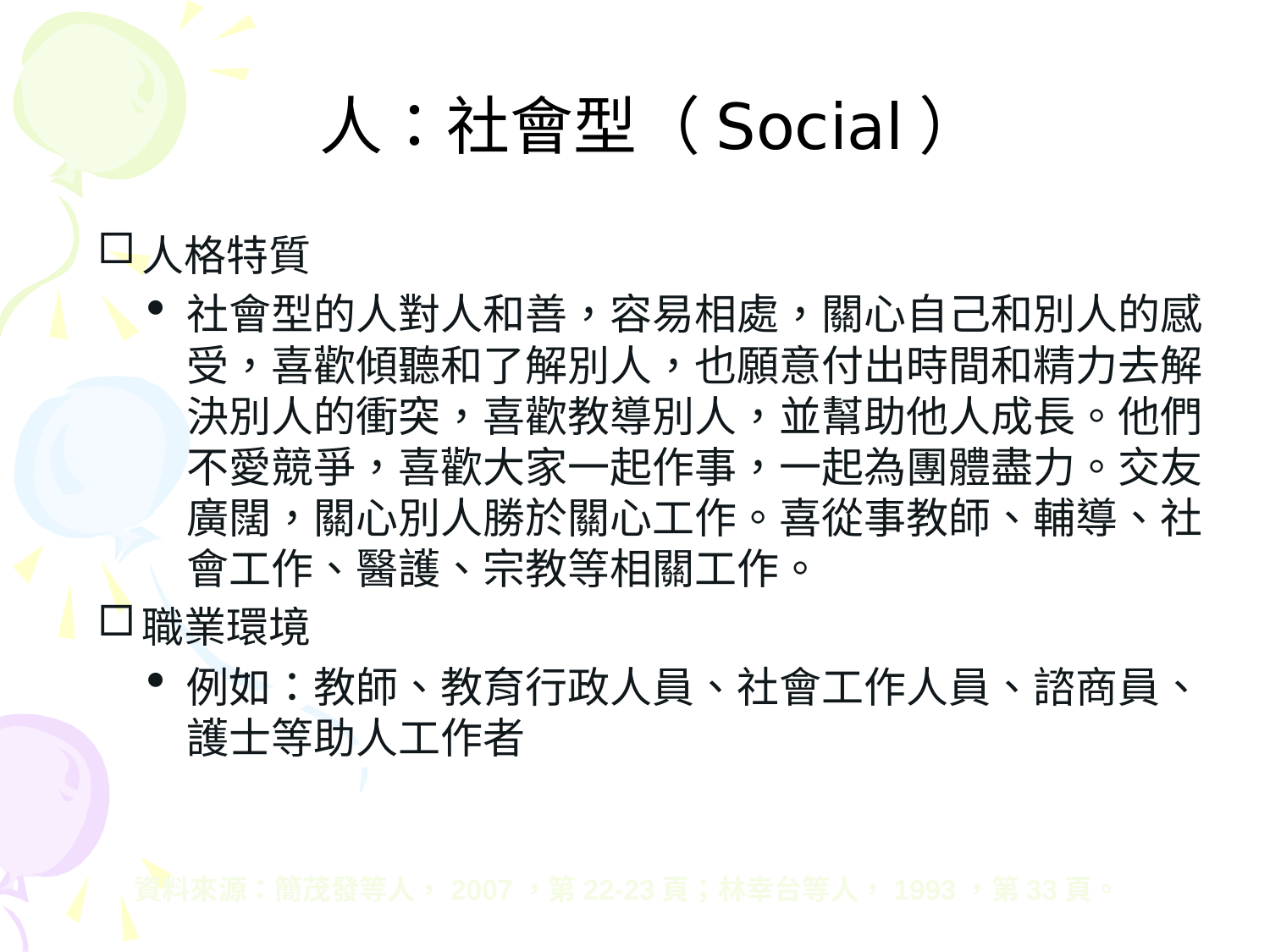

# 人：社會型（Social）
人格特質
社會型的人對人和善，容易相處，關心自己和別人的感受，喜歡傾聽和了解別人，也願意付出時間和精力去解決別人的衝突，喜歡教導別人，並幫助他人成長。他們不愛競爭，喜歡大家一起作事，一起為團體盡力。交友廣闊，關心別人勝於關心工作。喜從事教師、輔導、社會工作、醫護、宗教等相關工作。
職業環境
例如：教師、教育行政人員、社會工作人員、諮商員、護士等助人工作者
資料來源：簡茂發等人，2007，第22-23頁；林幸台等人，1993，第33頁。